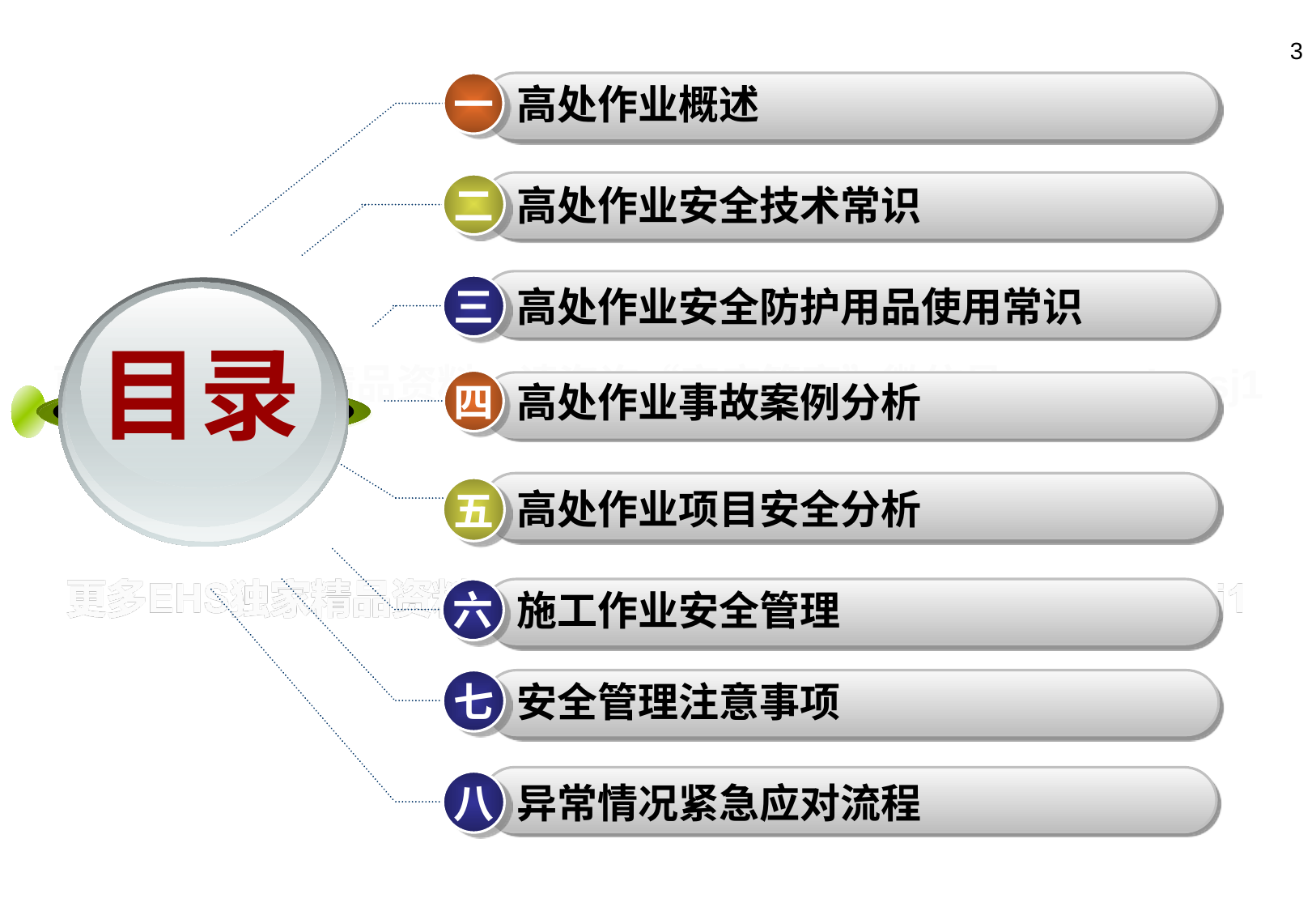

3
一

高处作业概述

二
高处作业安全技术常识

三
高处作业安全防护用品使用常识

目录
四
高处作业事故案例分析

五
高处作业项目安全分析

六

施工作业安全管理

七

安全管理注意事项

八
异常情况紧急应对流程